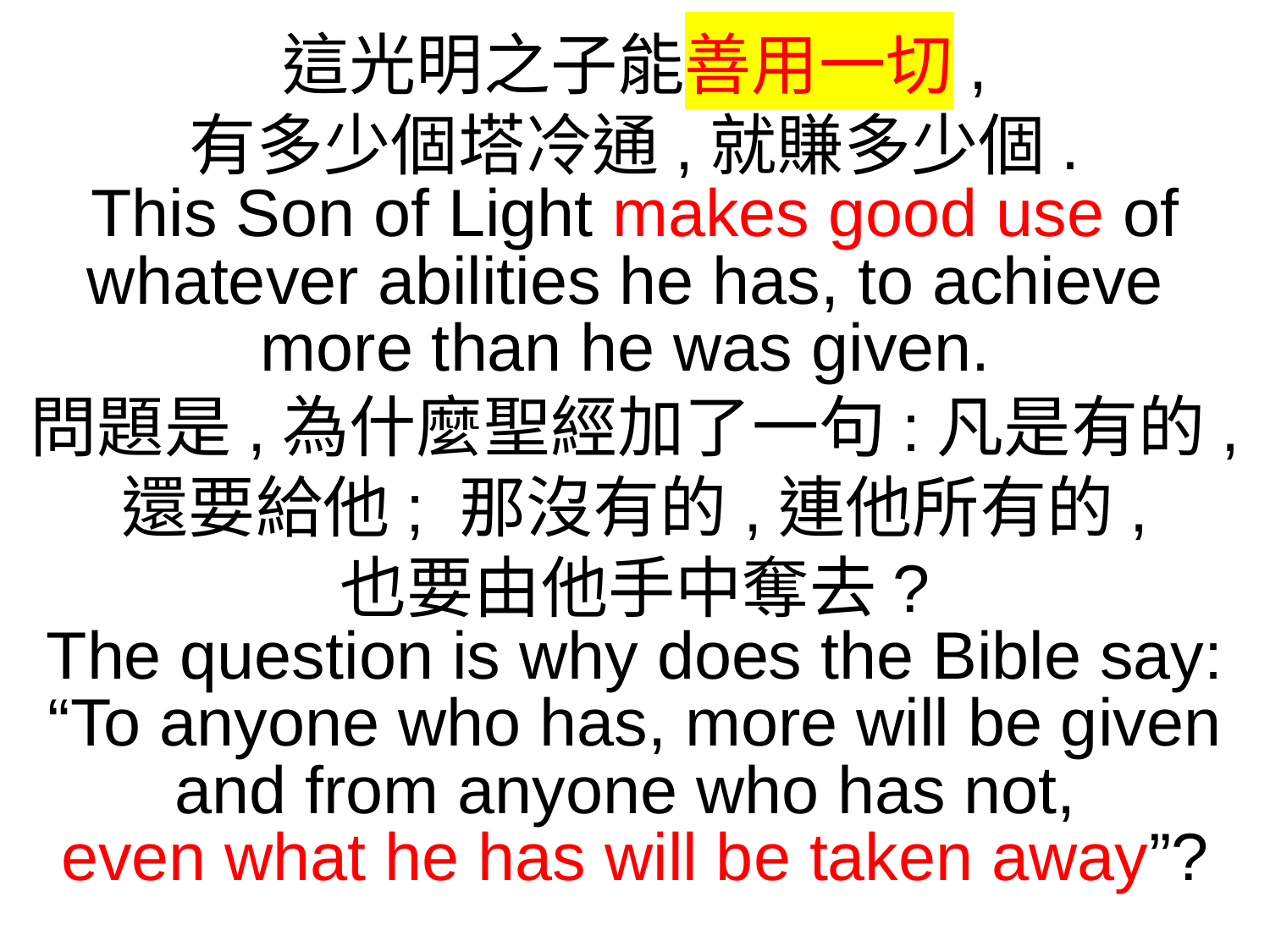

這光明之子能善用一切,
有多少個塔冷通,就賺多少個.
This Son of Light makes good use of whatever abilities he has, to achieve
more than he was given.
問題是,為什麼聖經加了一句:凡是有的,
還要給他; 那沒有的,連他所有的,
也要由他手中奪去?
The question is why does the Bible say: “To anyone who has, more will be given and from anyone who has not,
even what he has will be taken away”?